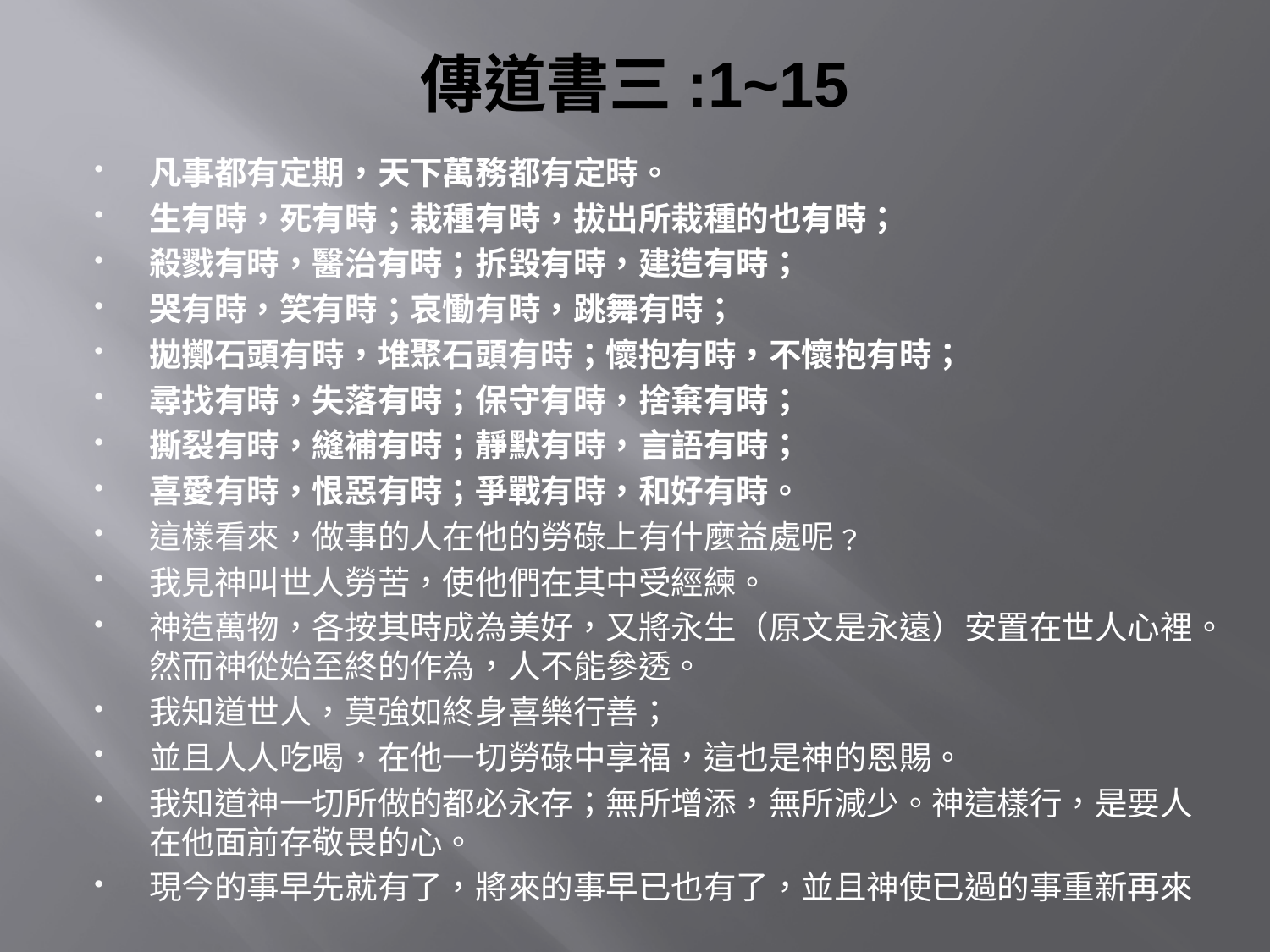

# 傳道書三:1~15
凡事都有定期，天下萬務都有定時。
生有時，死有時；栽種有時，拔出所栽種的也有時；
殺戮有時，醫治有時；拆毀有時，建造有時；
哭有時，笑有時；哀慟有時，跳舞有時；
拋擲石頭有時，堆聚石頭有時；懷抱有時，不懷抱有時；
尋找有時，失落有時；保守有時，捨棄有時；
撕裂有時，縫補有時；靜默有時，言語有時；
喜愛有時，恨惡有時；爭戰有時，和好有時。
這樣看來，做事的人在他的勞碌上有什麼益處呢﹖
我見神叫世人勞苦，使他們在其中受經練。
神造萬物，各按其時成為美好，又將永生（原文是永遠）安置在世人心裡。然而神從始至終的作為，人不能參透。
我知道世人，莫強如終身喜樂行善；
並且人人吃喝，在他一切勞碌中享福，這也是神的恩賜。
我知道神一切所做的都必永存；無所增添，無所減少。神這樣行，是要人在他面前存敬畏的心。
現今的事早先就有了，將來的事早已也有了，並且神使已過的事重新再來